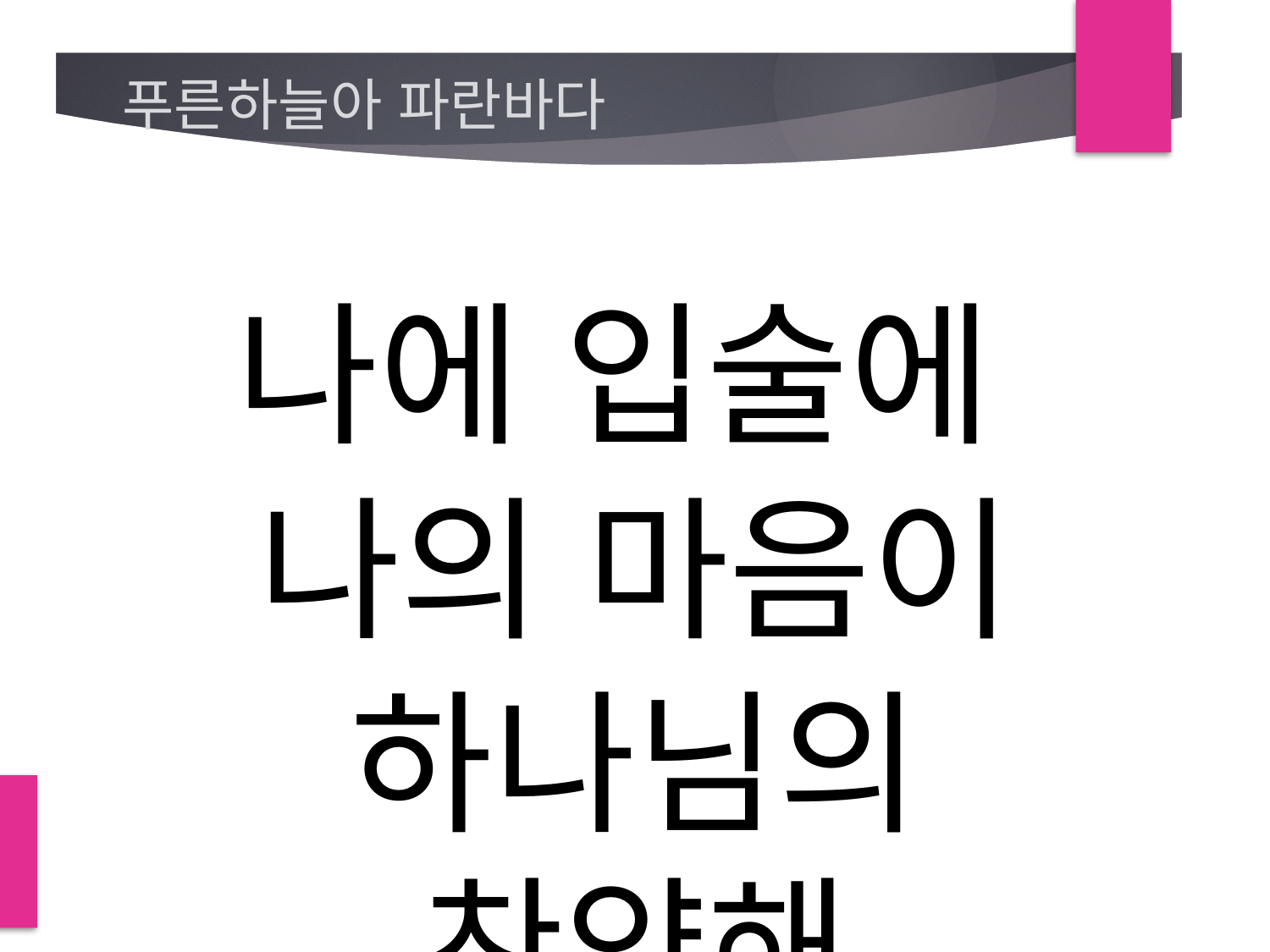

# 푸른하늘아 파란바다
나에 입술에
나의 마음이
하나님의 찬양해